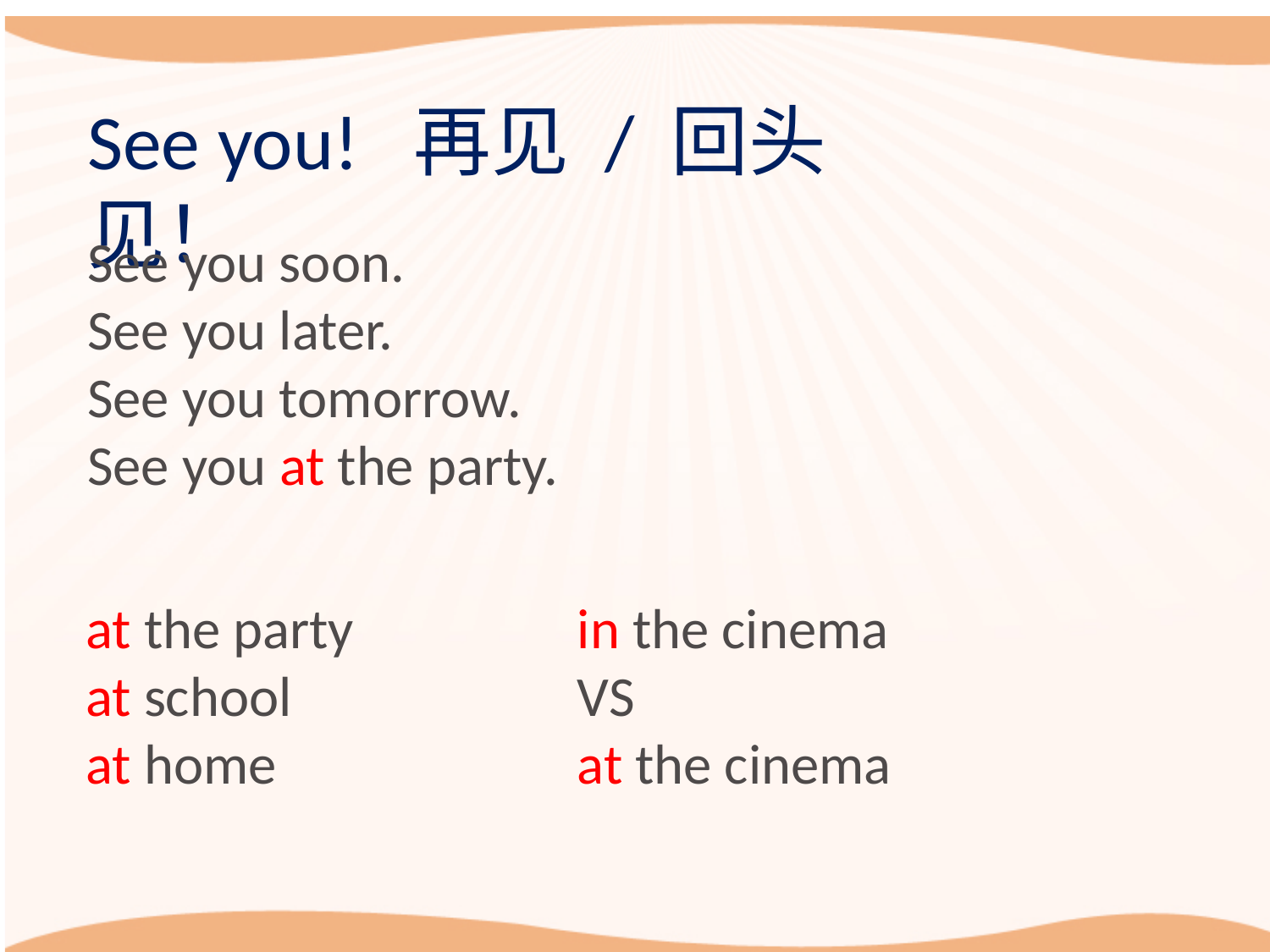

See you!  再见 / 回头见！
See you soon.
See you later.
See you tomorrow.
See you at the party.
at the party
at school
at home
in the cinema
VS
at the cinema